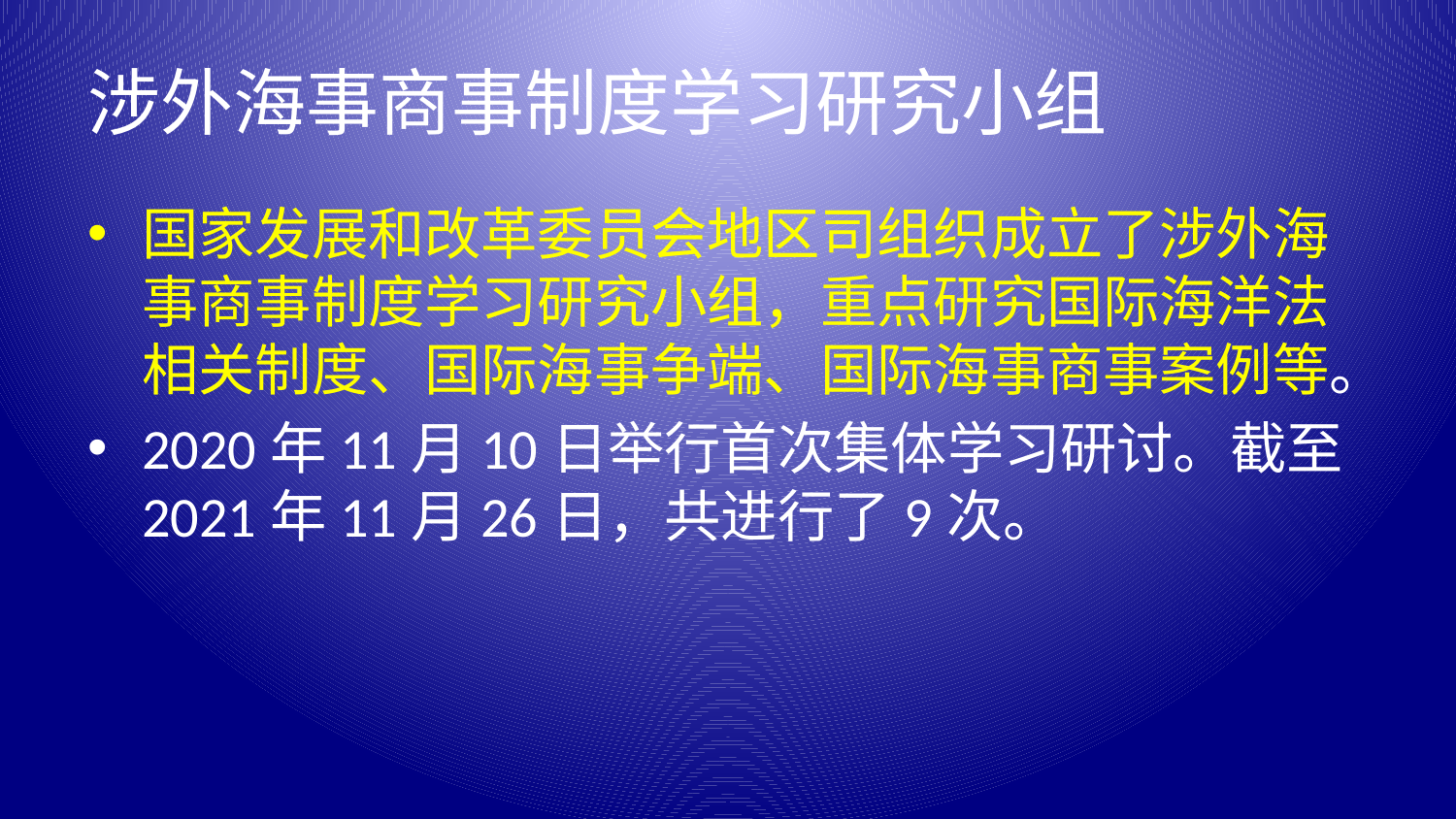

# 涉外海事商事制度学习研究小组
国家发展和改革委员会地区司组织成立了涉外海事商事制度学习研究小组，重点研究国际海洋法相关制度、国际海事争端、国际海事商事案例等。
2020年11月10日举行首次集体学习研讨。截至2021年11月26日，共进行了9次。